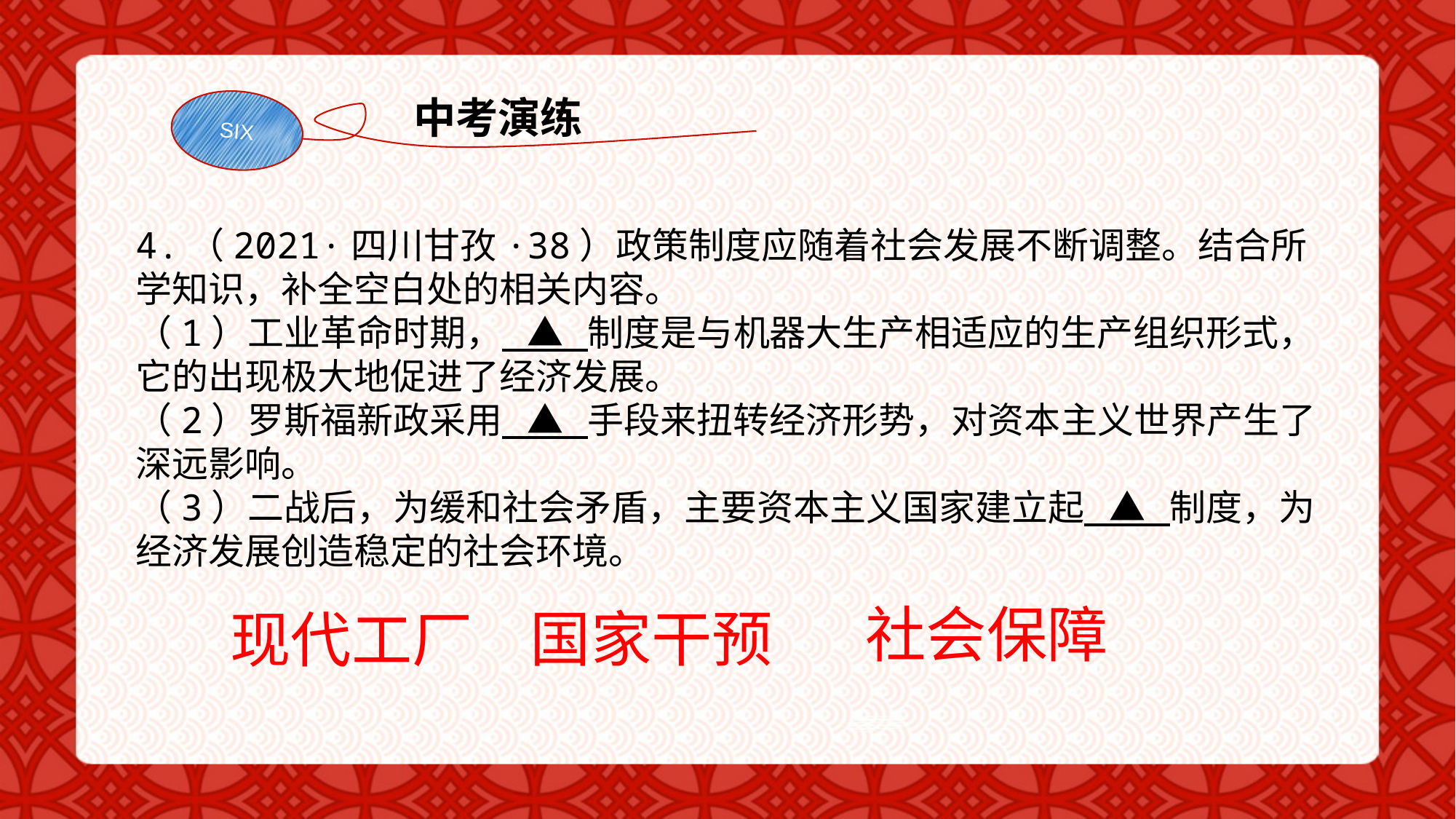

中考演练
SIX

4.（2021·四川甘孜·38）政策制度应随着社会发展不断调整。结合所学知识，补全空白处的相关内容。
（1）工业革命时期，   ▲   制度是与机器大生产相适应的生产组织形式，它的出现极大地促进了经济发展。
（2）罗斯福新政采用   ▲   手段来扭转经济形势，对资本主义世界产生了深远影响。
（3）二战后，为缓和社会矛盾，主要资本主义国家建立起   ▲   制度，为经济发展创造稳定的社会环境。

社会保障
国家干预
现代工厂